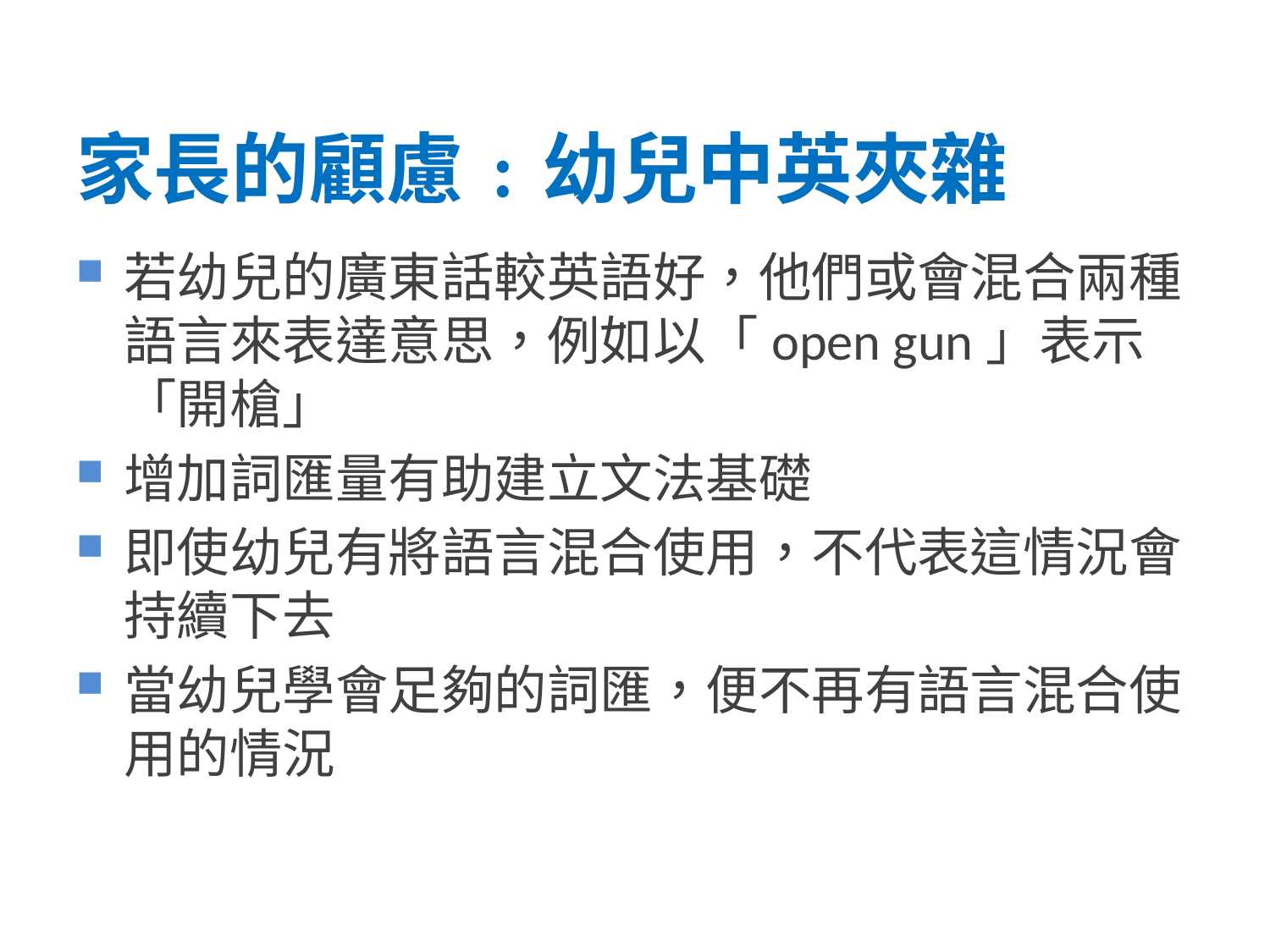

# 家長的顧慮﹕幼兒中英夾雜
若幼兒的廣東話較英語好，他們或會混合兩種語言來表達意思，例如以「open gun」表示「開槍」
增加詞匯量有助建立文法基礎
即使幼兒有將語言混合使用，不代表這情況會持續下去
當幼兒學會足夠的詞匯，便不再有語言混合使用的情況